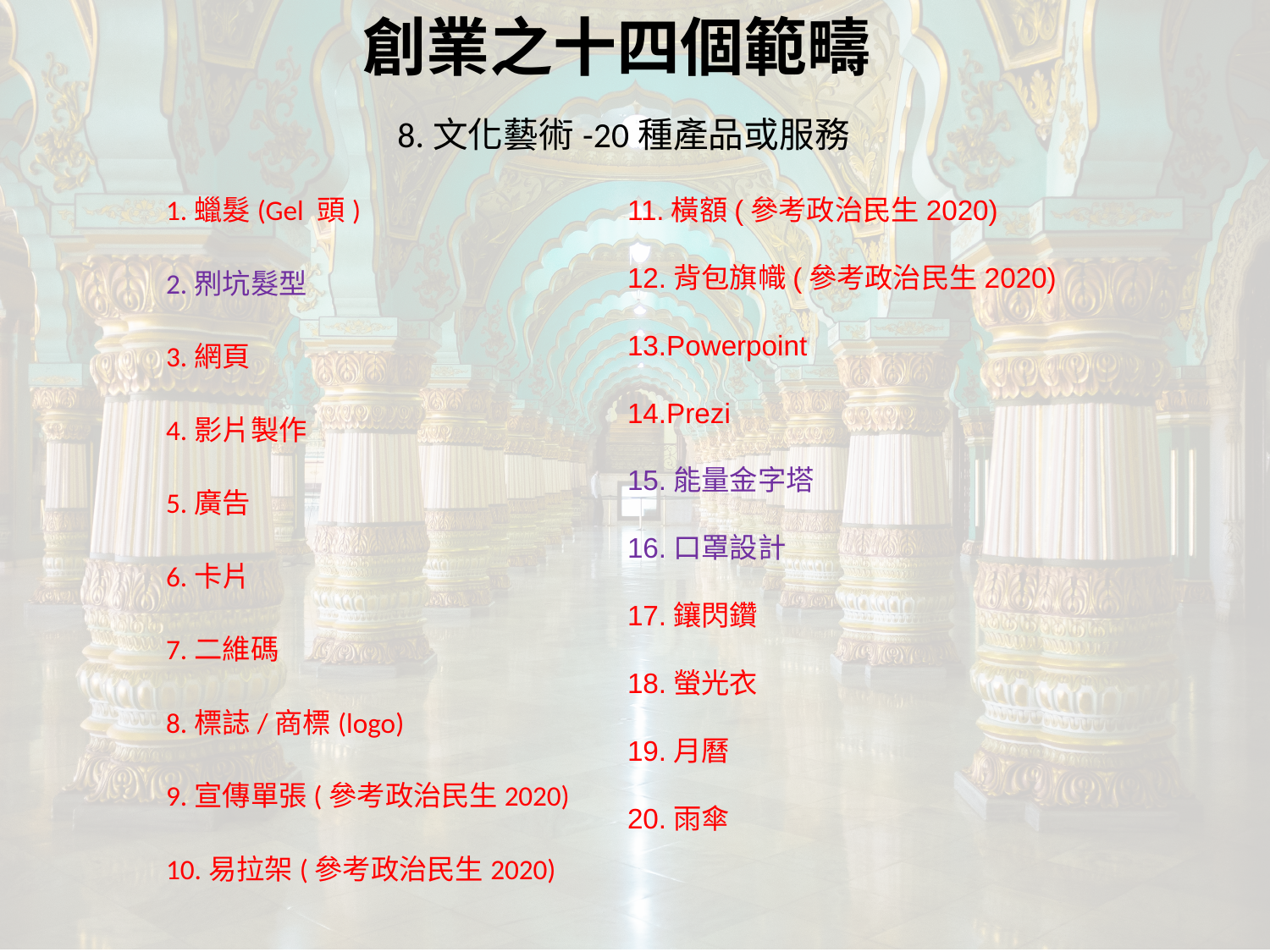

創業之十四個範疇

8.文化藝術-20種產品或服務

1.蠟髮(Gel 頭)
2.𠝹坑髮型
3.網頁
4.影片製作
5.廣告
 
6.卡片
7.二維碼
8.標誌/商標(logo)
9.宣傳單張(參考政治民生2020)
10.易拉架(參考政治民生2020)

11.橫額(參考政治民生2020)
12.背包旗幟(參考政治民生2020)
 
13.Powerpoint
14.Prezi
15.能量金字塔
16.口罩設計
17.鑲閃鑽
18.螢光衣
19.月曆
​20.雨傘